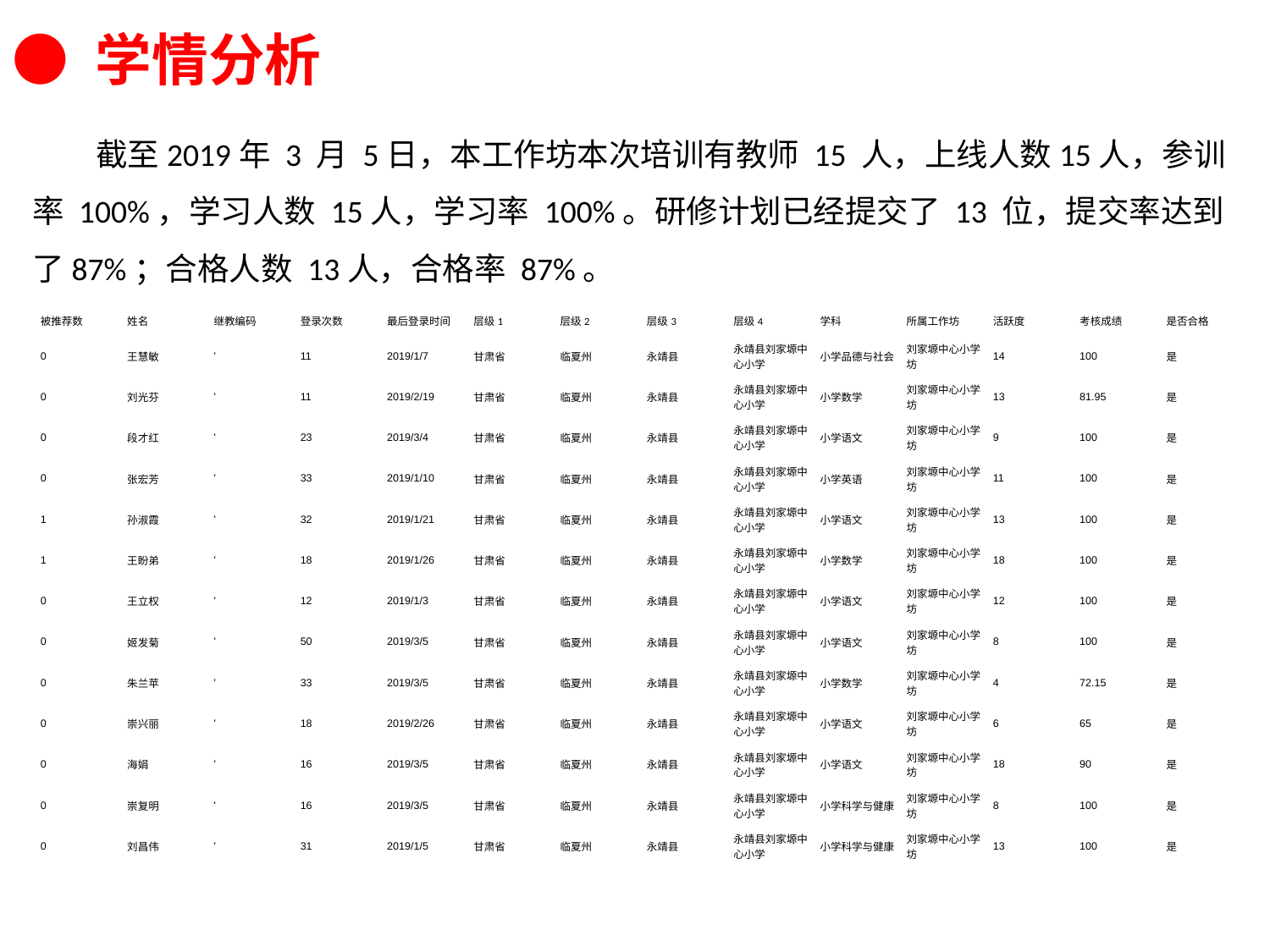

● 学情分析
截至2019年 3 月 5日，本工作坊本次培训有教师 15 人，上线人数15人，参训率 100%，学习人数 15人，学习率 100%。研修计划已经提交了 13 位，提交率达到了87%；合格人数 13人，合格率 87%。
| 被推荐数 | 姓名 | 继教编码 | 登录次数 | 最后登录时间 | 层级1 | 层级2 | 层级3 | 层级4 | 学科 | 所属工作坊 | 活跃度 | 考核成绩 | 是否合格 |
| --- | --- | --- | --- | --- | --- | --- | --- | --- | --- | --- | --- | --- | --- |
| 0 | 王慧敏 | ' | 11 | 2019/1/7 | 甘肃省 | 临夏州 | 永靖县 | 永靖县刘家塬中心小学 | 小学品德与社会 | 刘家塬中心小学坊 | 14 | 100 | 是 |
| 0 | 刘光芬 | ' | 11 | 2019/2/19 | 甘肃省 | 临夏州 | 永靖县 | 永靖县刘家塬中心小学 | 小学数学 | 刘家塬中心小学坊 | 13 | 81.95 | 是 |
| 0 | 段才红 | ' | 23 | 2019/3/4 | 甘肃省 | 临夏州 | 永靖县 | 永靖县刘家塬中心小学 | 小学语文 | 刘家塬中心小学坊 | 9 | 100 | 是 |
| 0 | 张宏芳 | ' | 33 | 2019/1/10 | 甘肃省 | 临夏州 | 永靖县 | 永靖县刘家塬中心小学 | 小学英语 | 刘家塬中心小学坊 | 11 | 100 | 是 |
| 1 | 孙淑霞 | ' | 32 | 2019/1/21 | 甘肃省 | 临夏州 | 永靖县 | 永靖县刘家塬中心小学 | 小学语文 | 刘家塬中心小学坊 | 13 | 100 | 是 |
| 1 | 王盼弟 | ' | 18 | 2019/1/26 | 甘肃省 | 临夏州 | 永靖县 | 永靖县刘家塬中心小学 | 小学数学 | 刘家塬中心小学坊 | 18 | 100 | 是 |
| 0 | 王立权 | ' | 12 | 2019/1/3 | 甘肃省 | 临夏州 | 永靖县 | 永靖县刘家塬中心小学 | 小学语文 | 刘家塬中心小学坊 | 12 | 100 | 是 |
| 0 | 姬发菊 | ' | 50 | 2019/3/5 | 甘肃省 | 临夏州 | 永靖县 | 永靖县刘家塬中心小学 | 小学语文 | 刘家塬中心小学坊 | 8 | 100 | 是 |
| 0 | 朱兰苹 | ' | 33 | 2019/3/5 | 甘肃省 | 临夏州 | 永靖县 | 永靖县刘家塬中心小学 | 小学数学 | 刘家塬中心小学坊 | 4 | 72.15 | 是 |
| 0 | 崇兴丽 | ' | 18 | 2019/2/26 | 甘肃省 | 临夏州 | 永靖县 | 永靖县刘家塬中心小学 | 小学语文 | 刘家塬中心小学坊 | 6 | 65 | 是 |
| 0 | 海娟 | ' | 16 | 2019/3/5 | 甘肃省 | 临夏州 | 永靖县 | 永靖县刘家塬中心小学 | 小学语文 | 刘家塬中心小学坊 | 18 | 90 | 是 |
| 0 | 崇复明 | ' | 16 | 2019/3/5 | 甘肃省 | 临夏州 | 永靖县 | 永靖县刘家塬中心小学 | 小学科学与健康 | 刘家塬中心小学坊 | 8 | 100 | 是 |
| 0 | 刘昌伟 | ' | 31 | 2019/1/5 | 甘肃省 | 临夏州 | 永靖县 | 永靖县刘家塬中心小学 | 小学科学与健康 | 刘家塬中心小学坊 | 13 | 100 | 是 |